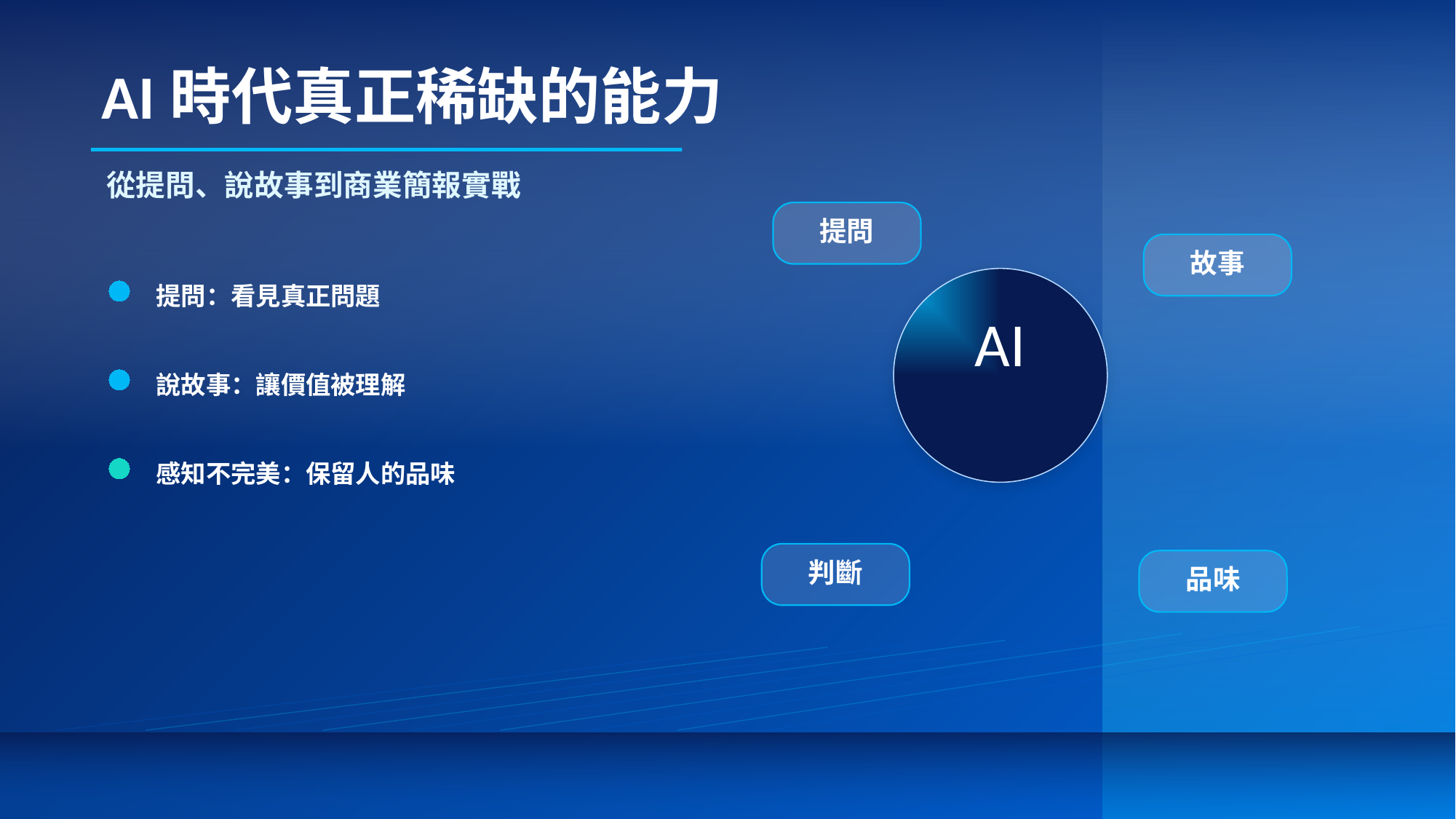

AI時代真正稀缺的能力

從提問、說故事到商業簡報實戰
提問
故事
AI
提問：看見真正問題

說故事：讓價值被理解

感知不完美：保留人的品味

判斷
品味